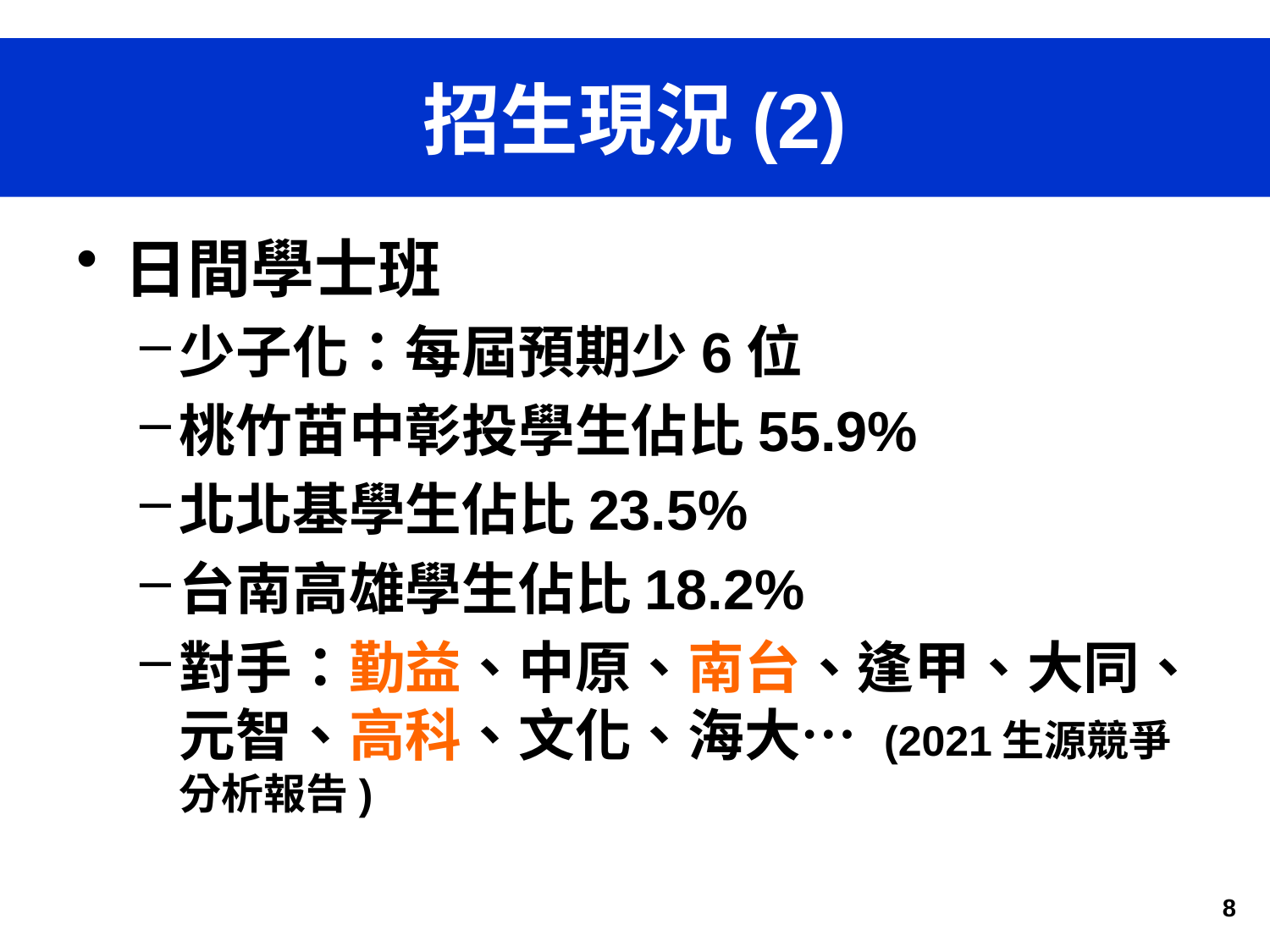

# 招生現況(2)
日間學士班
少子化：每屆預期少6位
桃竹苗中彰投學生佔比55.9%
北北基學生佔比23.5%
台南高雄學生佔比18.2%
對手：勤益、中原、南台、逢甲、大同、元智、高科、文化、海大… (2021生源競爭分析報告)
8